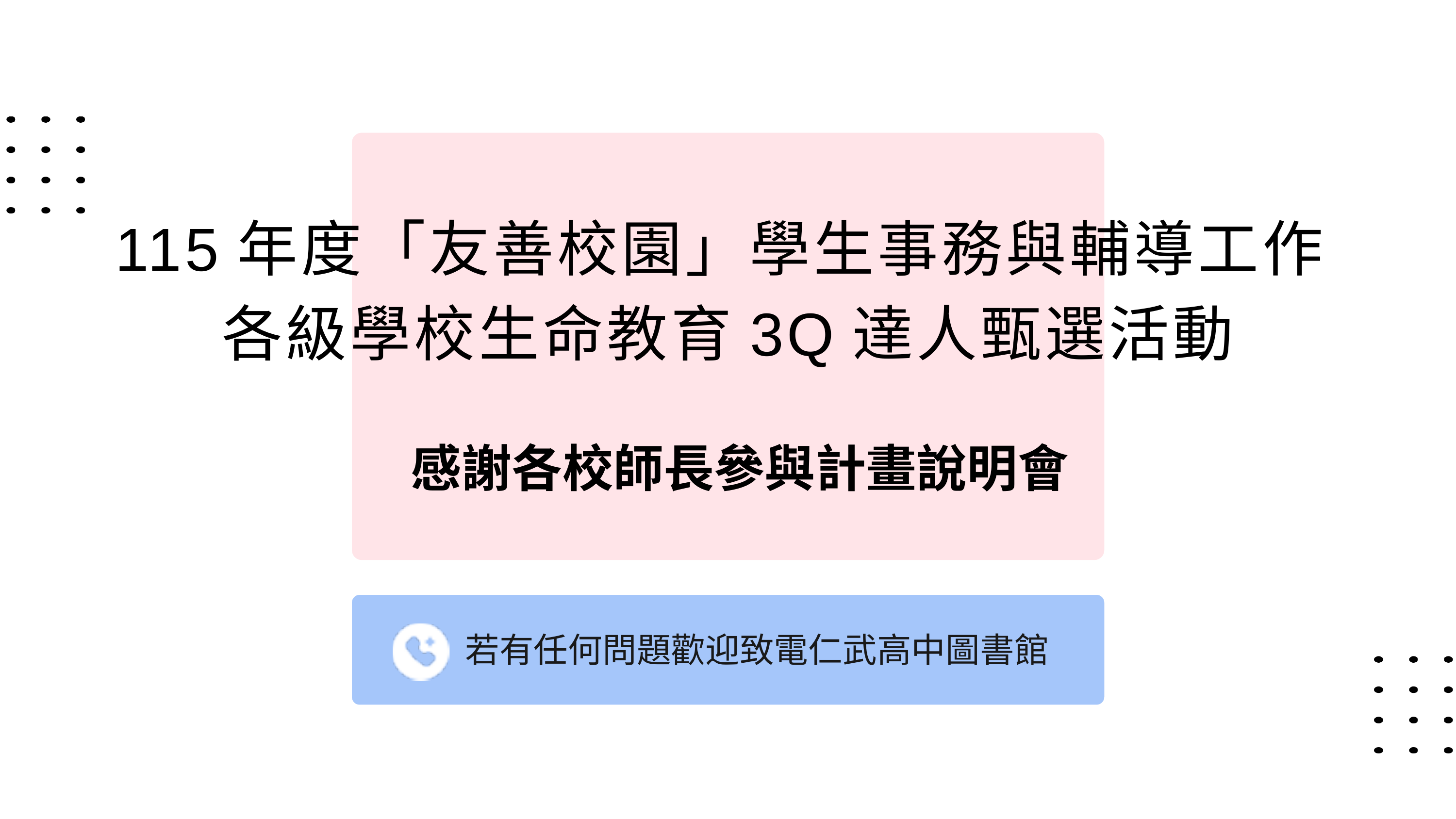

115年度「友善校園」學生事務與輔導工作
各級學校生命教育3Q達人甄選活動
感謝各校師長參與計畫說明會

若有任何問題歡迎致電仁武高中圖書館